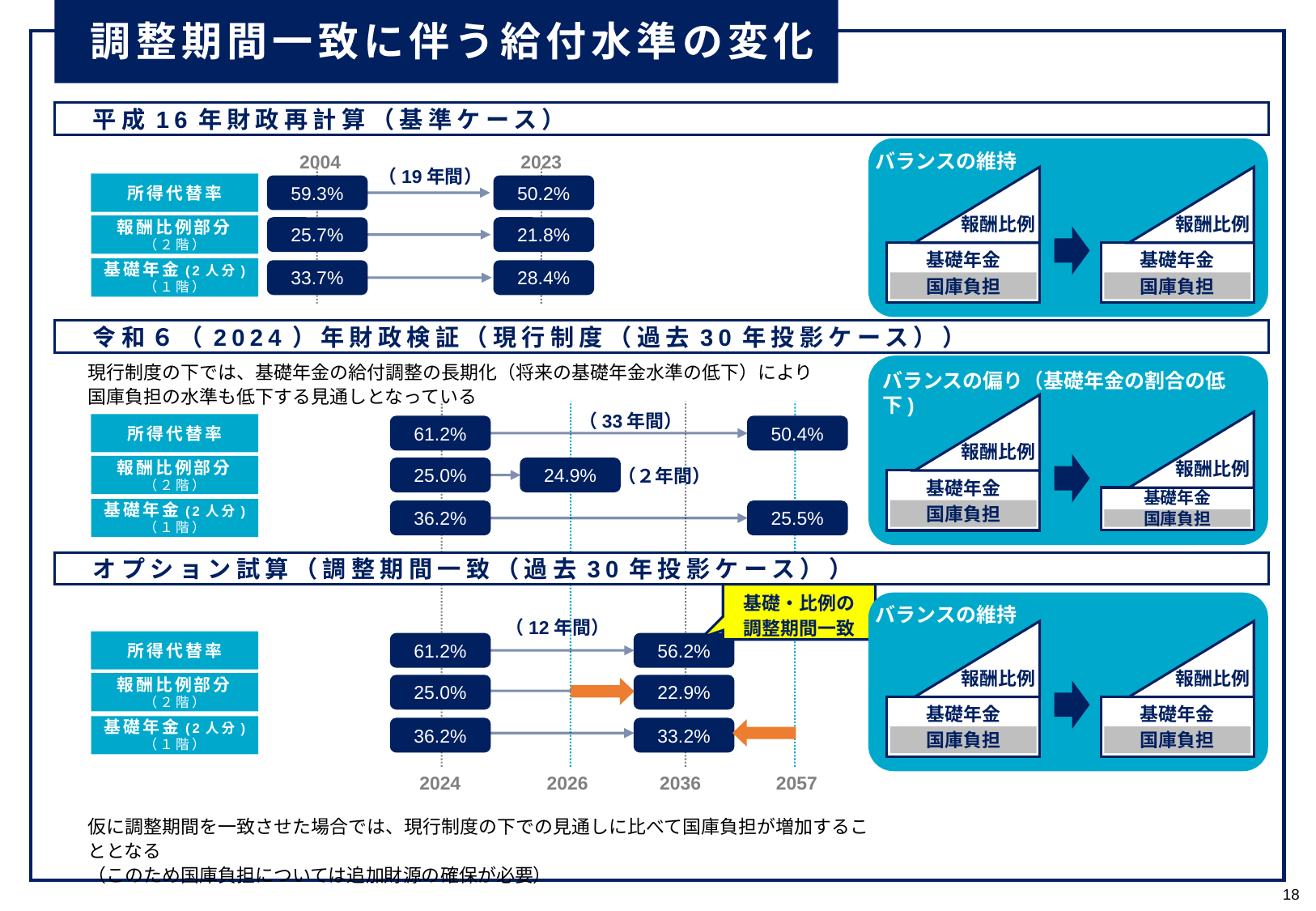

調整期間一致に伴う給付水準の変化
　平成16年財政再計算（基準ケース）

バランスの維持

報酬比例
報酬比例

基礎年金
基礎年金
国庫負担
国庫負担
2004
2023
（19年間）
所得代替率
59.3%
50.2%
報酬比例部分（２階）
25.7%
21.8%
基礎年金(2人分)
（１階）
33.7%
28.4%
　令和６（2024）年財政検証（現行制度（過去30年投影ケース））
現行制度の下では、基礎年金の給付調整の長期化（将来の基礎年金水準の低下）により
国庫負担の水準も低下する見通しとなっている

バランスの偏り（基礎年金の割合の低下)

報酬比例
報酬比例

基礎年金
基礎年金
国庫負担
国庫負担
（33年間）
所得代替率
61.2%
50.4%
（２年間）
報酬比例部分（２階）
25.0%
24.9%
基礎年金(2人分)
（１階）
36.2%
25.5%
　オプション試算（調整期間一致（過去30年投影ケース））
基礎・比例の
調整期間一致

バランスの維持

報酬比例
報酬比例

基礎年金
基礎年金
国庫負担
国庫負担
（12年間）
所得代替率
61.2%
56.2%
報酬比例部分（２階）
25.0%
22.9%

基礎年金(2人分)
（１階）
36.2%
33.2%

2024
2026
2036
2057
仮に調整期間を一致させた場合では、現行制度の下での見通しに比べて国庫負担が増加することとなる
（このため国庫負担については追加財源の確保が必要）
18